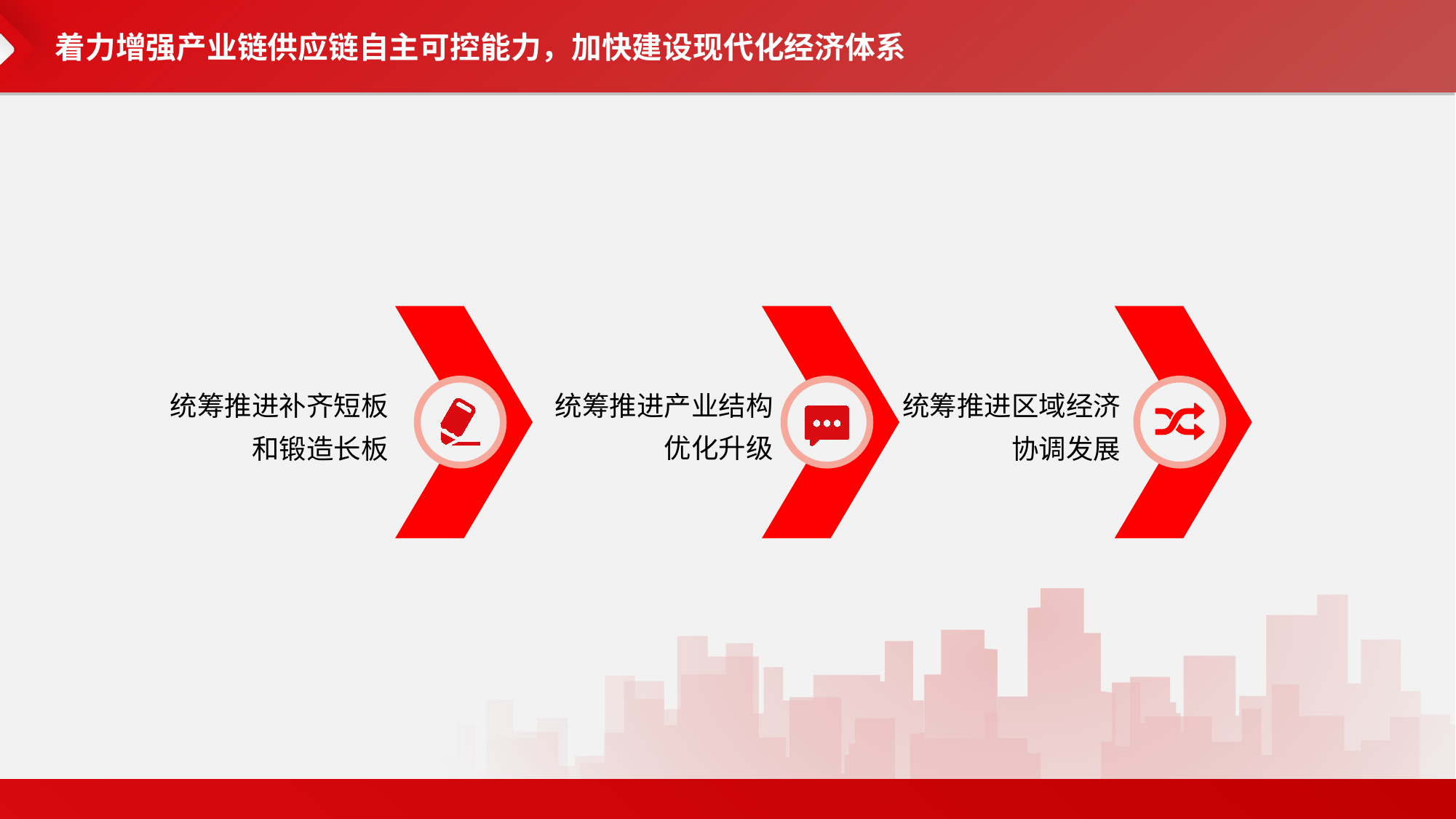

着力增强产业链供应链自主可控能力，加快建设现代化经济体系

统筹推进产业结构优化升级
统筹推进补齐短板和锻造长板
统筹推进区域经济协调发展